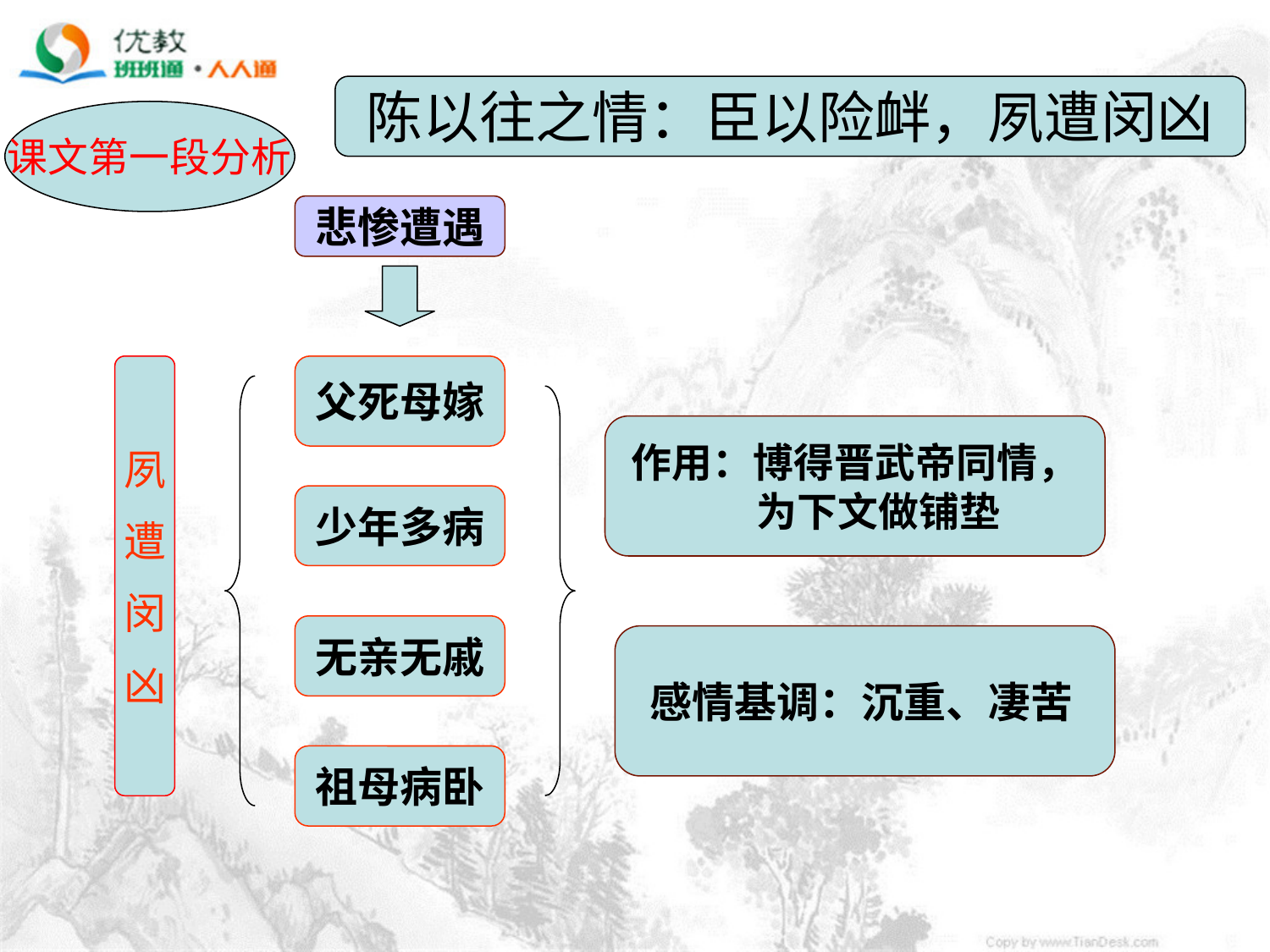

陈以往之情：臣以险衅，夙遭闵凶
课文第一段分析
悲惨遭遇

夙
遭
闵
凶
父死母嫁

作用：博得晋武帝同情，
    为下文做铺垫
少年多病

无亲无戚
感情基调：沉重、凄苦
祖母病卧